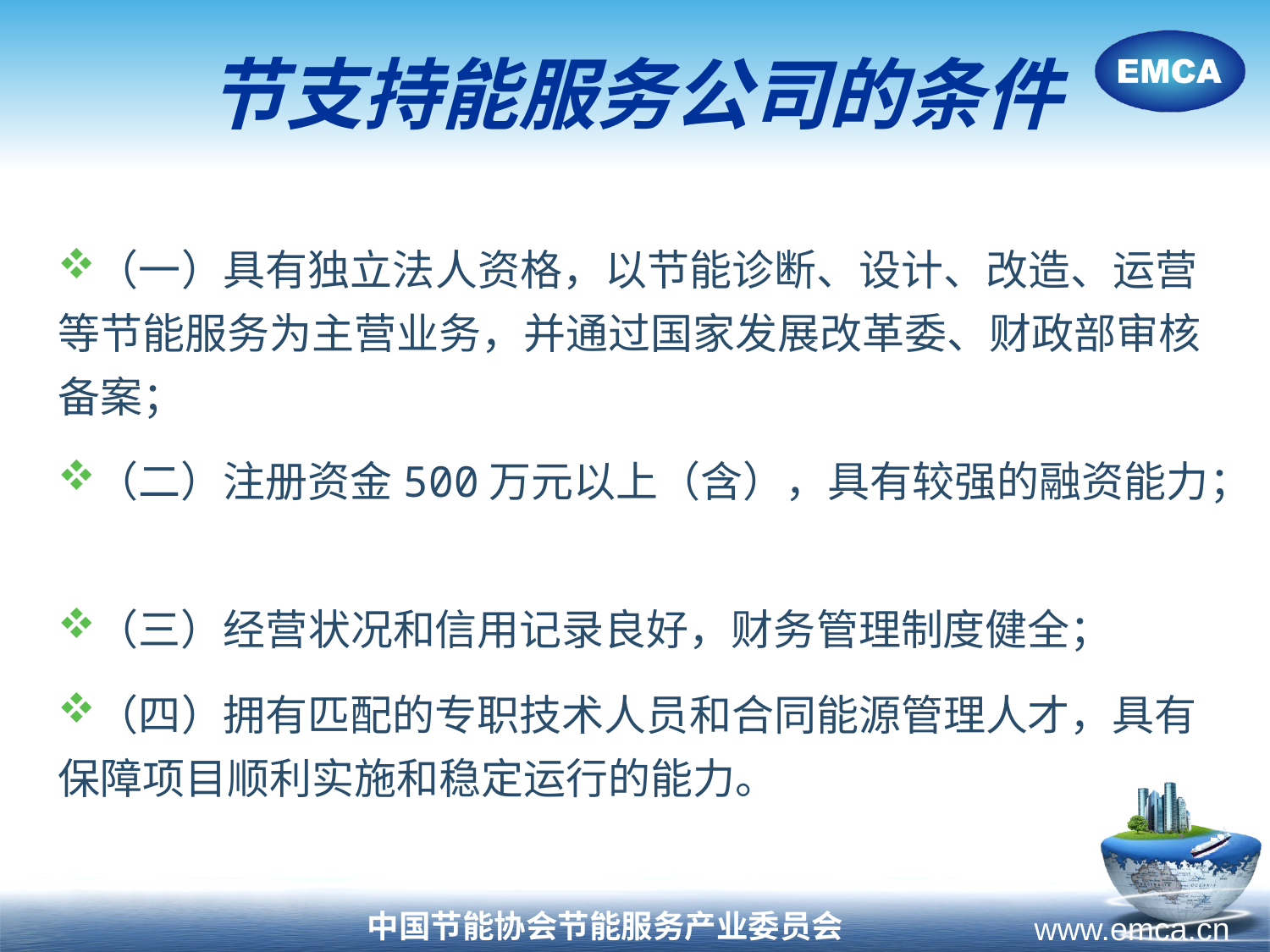

节支持能服务公司的条件
（一）具有独立法人资格，以节能诊断、设计、改造、运营等节能服务为主营业务，并通过国家发展改革委、财政部审核备案；
（二）注册资金500万元以上（含），具有较强的融资能力；
（三）经营状况和信用记录良好，财务管理制度健全；
（四）拥有匹配的专职技术人员和合同能源管理人才，具有保障项目顺利实施和稳定运行的能力。